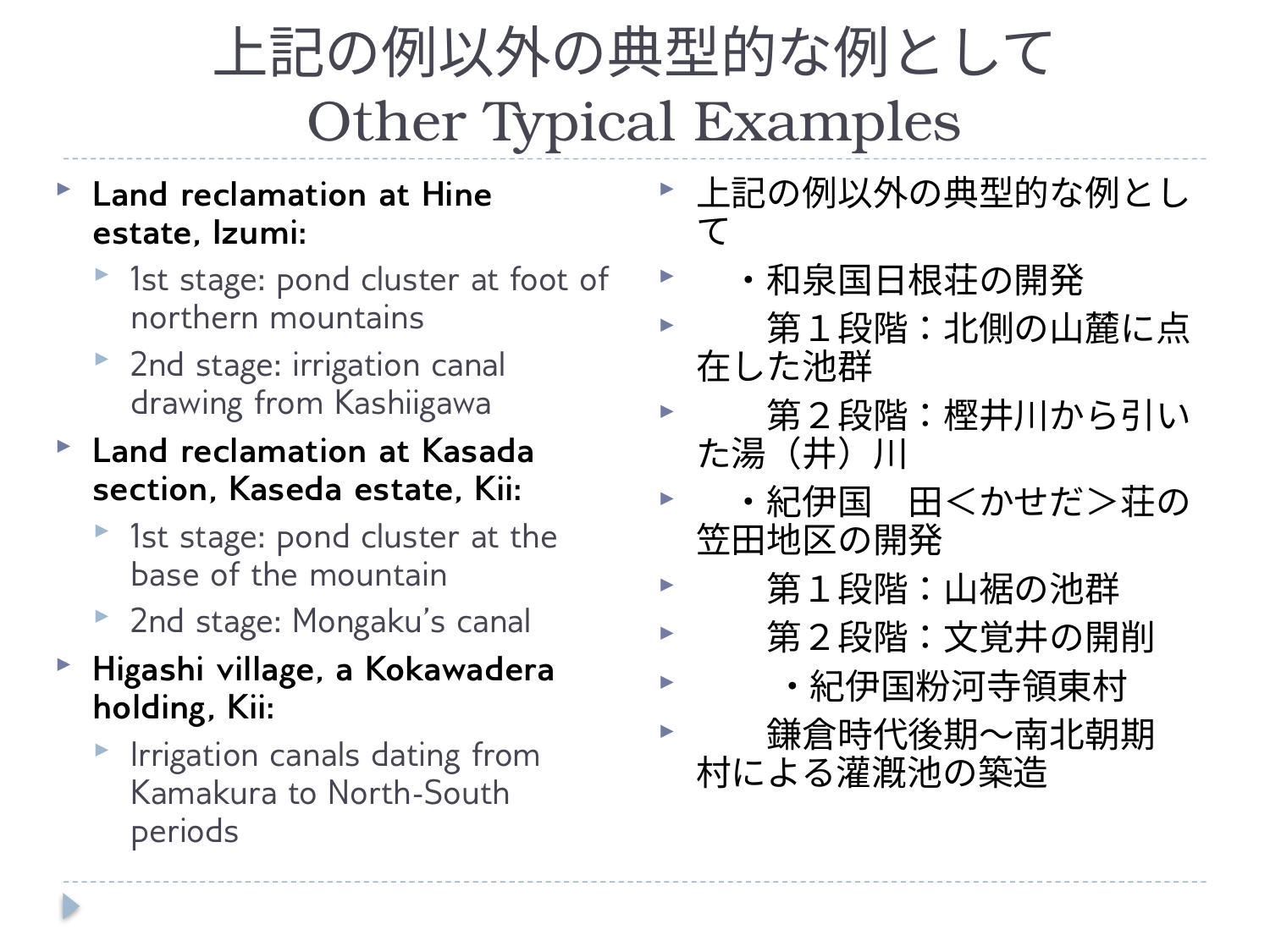

上記の例以外の典型的な例として
Other Typical Examples
Land reclamation at Hine estate, Izumi:
1st stage: pond cluster at foot of northern mountains
2nd stage: irrigation canal drawing from Kashiigawa
Land reclamation at Kasada section, Kaseda estate, Kii:
1st stage: pond cluster at the base of the mountain
2nd stage: Mongaku’s canal
Higashi village, a Kokawadera holding, Kii:
Irrigation canals dating from Kamakura to North-South periods
上記の例以外の典型的な例として
　・和泉国日根荘の開発
　　第１段階：北側の山麓に点在した池群
　　第２段階：樫井川から引いた湯（井）川
　・紀伊国　田＜かせだ＞荘の笠田地区の開発
　　第１段階：山裾の池群
　　第２段階：文覚井の開削
　 　・紀伊国粉河寺領東村
　　鎌倉時代後期～南北朝期　村による灌漑池の築造